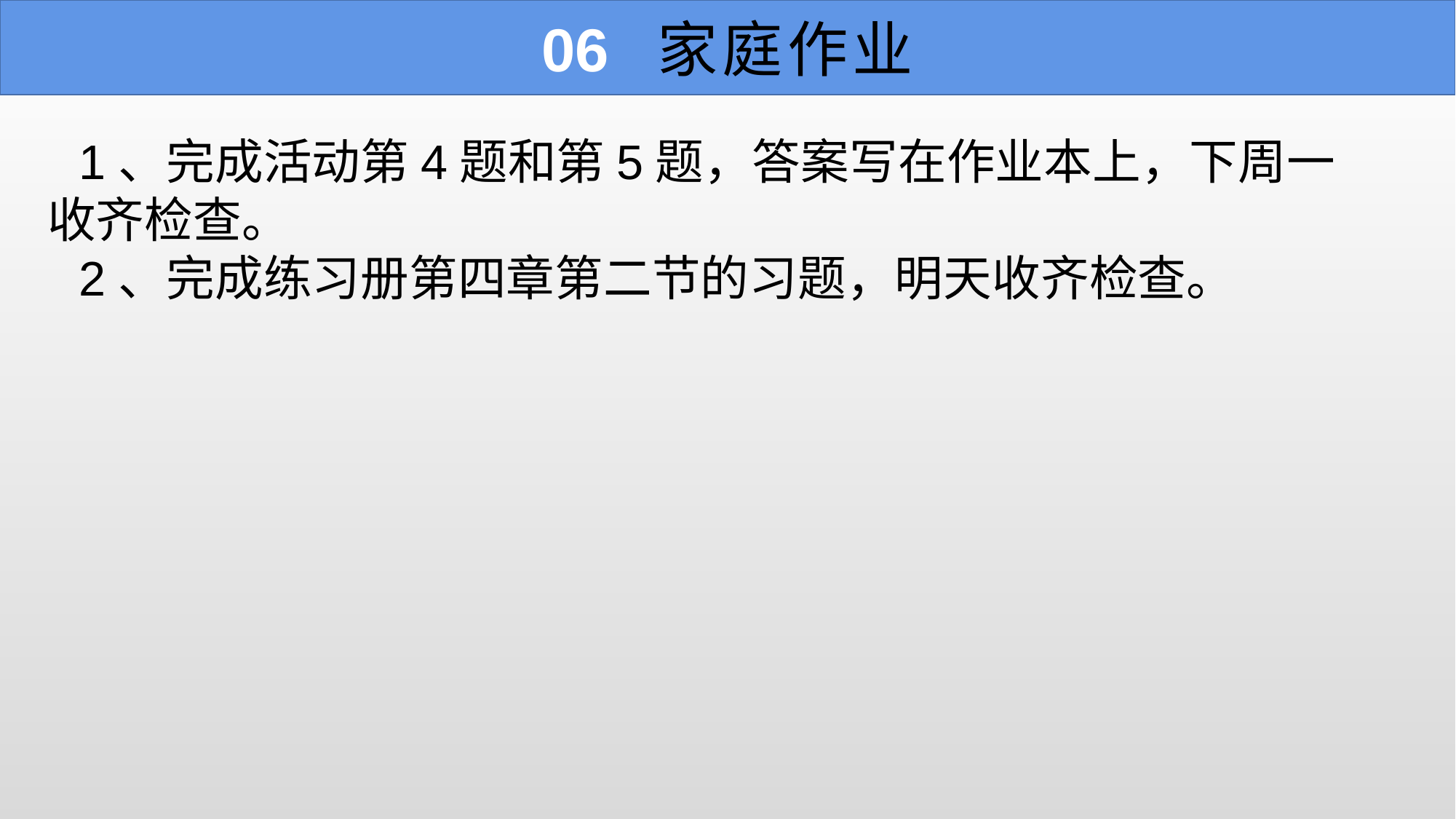

06  家庭作业
1、完成活动第4题和第5题，答案写在作业本上，下周一收齐检查。
2、完成练习册第四章第二节的习题，明天收齐检查。